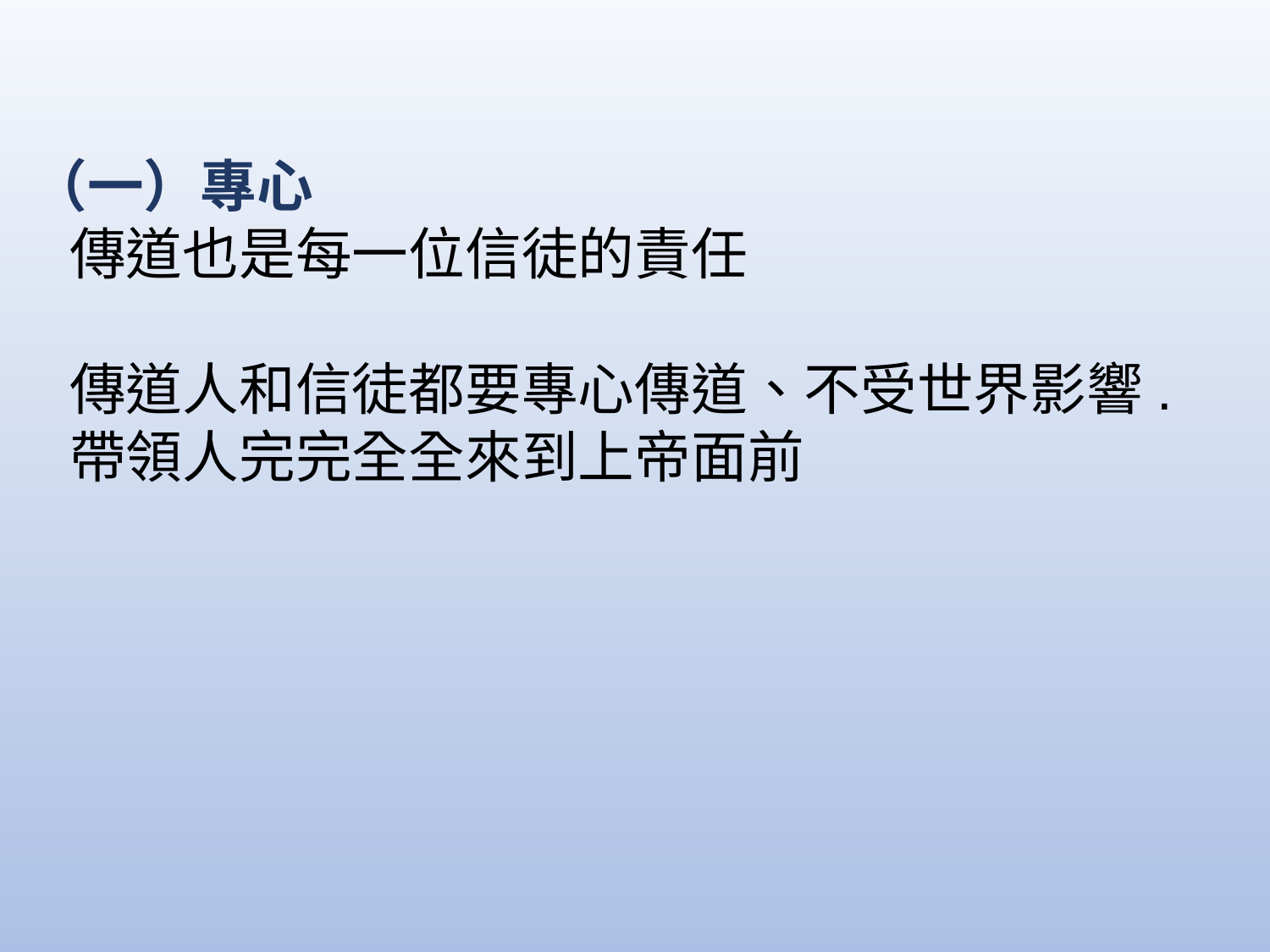

（一）專心
  傳道也是每一位信徒的責任

  傳道人和信徒都要專心傳道、不受世界影響.
  帶領人完完全全來到上帝面前